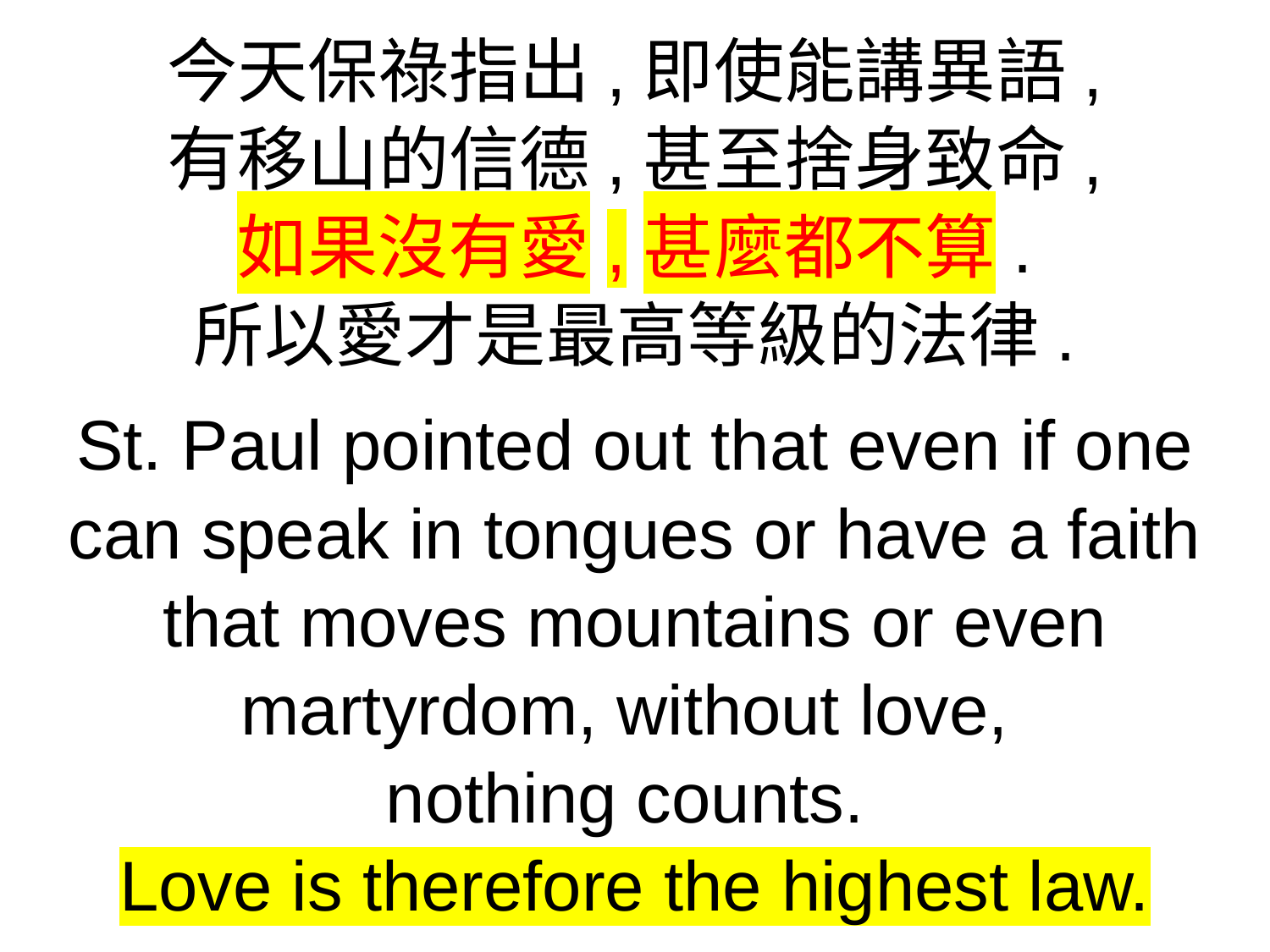

今天保祿指出,即使能講異語,
有移山的信德,甚至捨身致命,
如果沒有愛,甚麼都不算.
所以愛才是最高等級的法律.
St. Paul pointed out that even if one can speak in tongues or have a faith that moves mountains or even martyrdom, without love,
nothing counts.
Love is therefore the highest law.